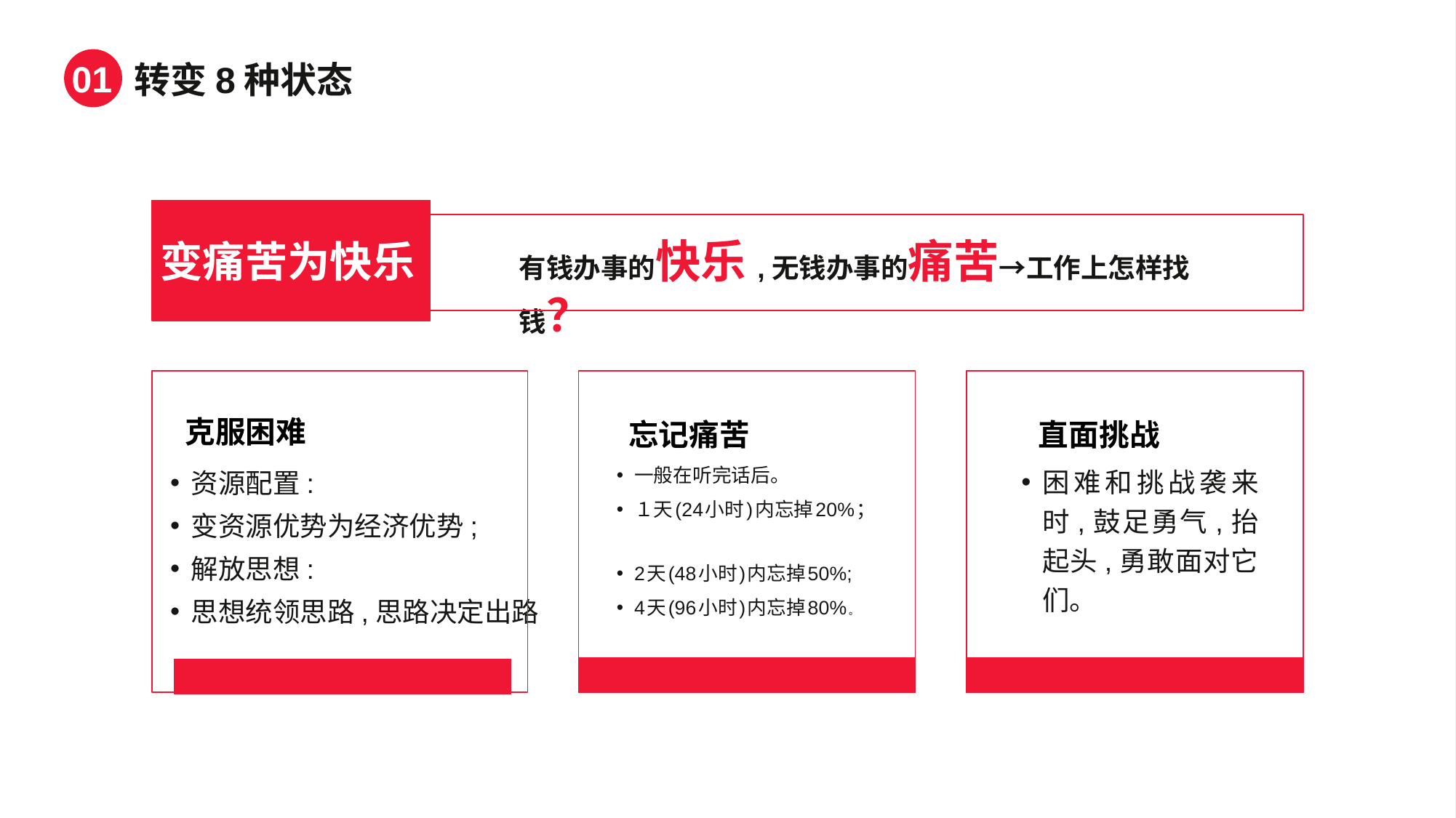

变痛苦为快乐

有钱办事的快乐,无钱办事的痛苦→工作上怎样找钱？

忘记痛苦
一般在听完话后。
１天(24小时)内忘掉20%；
2天(48小时)内忘掉50%;
4天(96小时)内忘掉80%。

克服困难
资源配置:
变资源优势为经济优势;
解放思想:
思想统领思路,思路决定出路

直面挑战
困难和挑战袭来时,鼓足勇气,抬起头,勇敢面对它们。